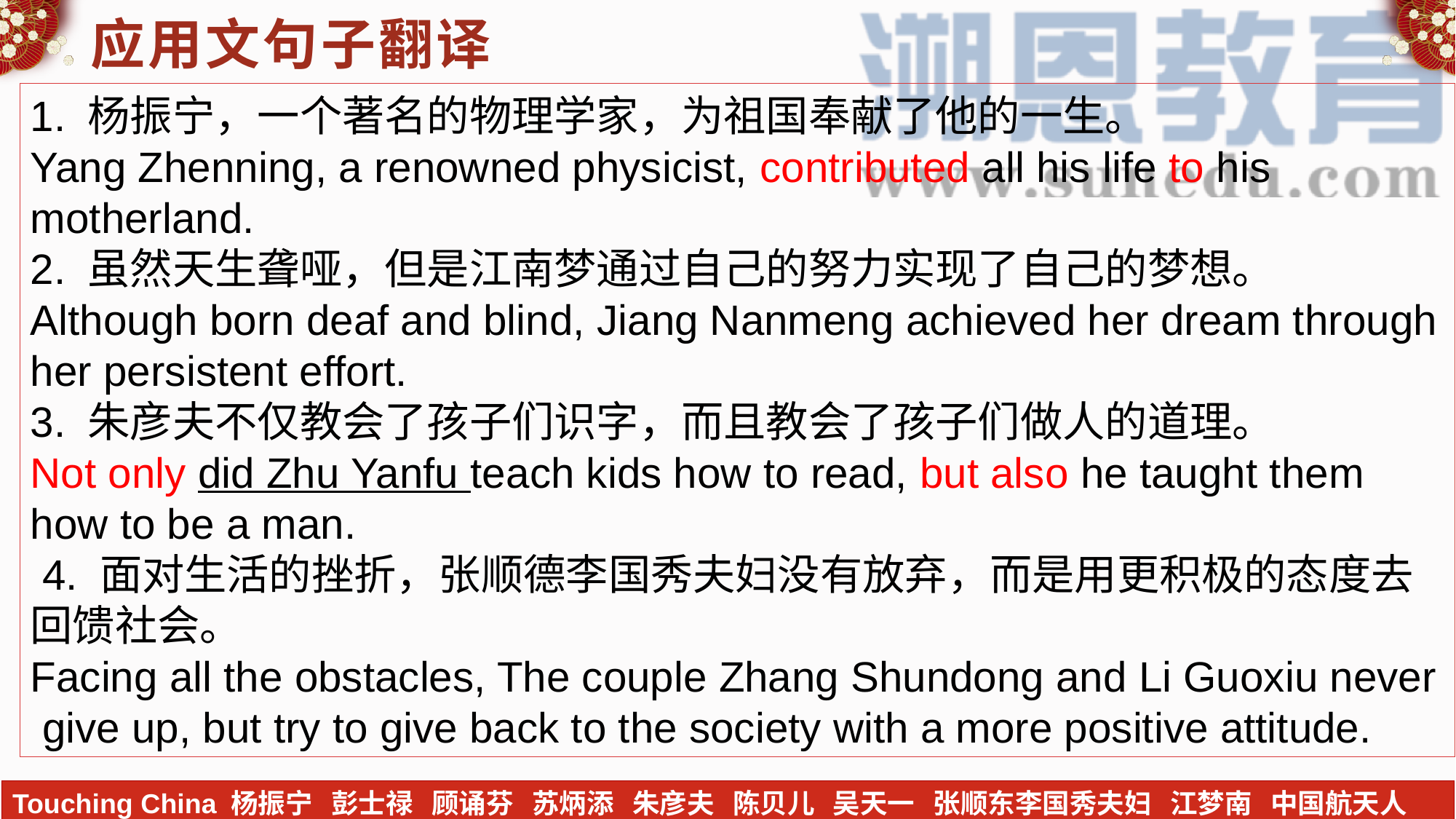

# 应用文句子翻译
1. 杨振宁，一个著名的物理学家，为祖国奉献了他的一生。
Yang Zhenning, a renowned physicist, contributed all his life to his motherland.
2. 虽然天生聋哑，但是江南梦通过自己的努力实现了自己的梦想。
Although born deaf and blind, Jiang Nanmeng achieved her dream through her persistent effort.
3. 朱彦夫不仅教会了孩子们识字，而且教会了孩子们做人的道理。
Not only did Zhu Yanfu teach kids how to read, but also he taught them how to be a man.
 4. 面对生活的挫折，张顺德李国秀夫妇没有放弃，而是用更积极的态度去回馈社会。
Facing all the obstacles, The couple Zhang Shundong and Li Guoxiu never  give up, but try to give back to the society with a more positive attitude.